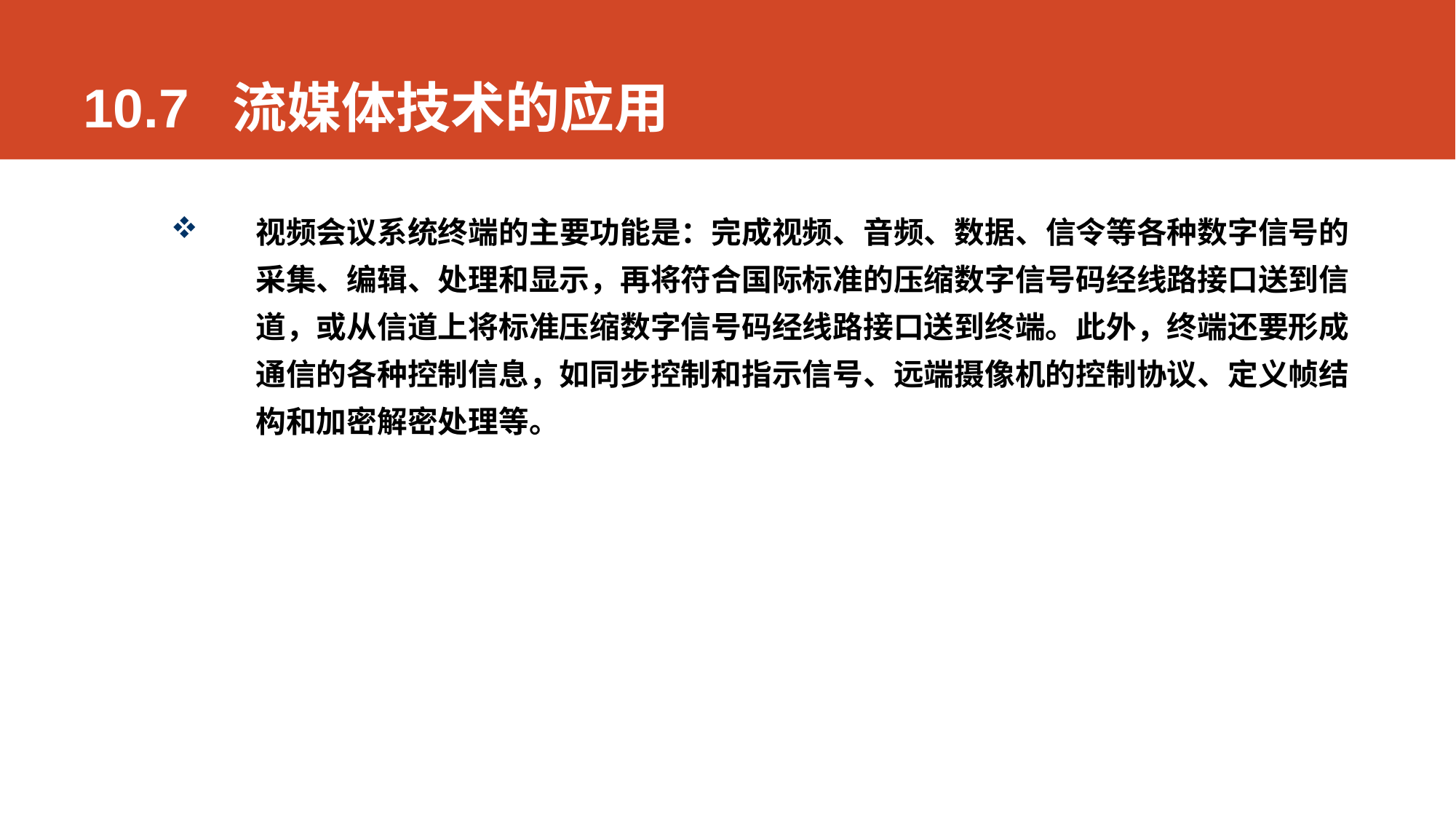

# 10.7  流媒体技术的应用
视频会议系统终端的主要功能是：完成视频、音频、数据、信令等各种数字信号的采集、编辑、处理和显示，再将符合国际标准的压缩数字信号码经线路接口送到信道，或从信道上将标准压缩数字信号码经线路接口送到终端。此外，终端还要形成通信的各种控制信息，如同步控制和指示信号、远端摄像机的控制协议、定义帧结构和加密解密处理等。